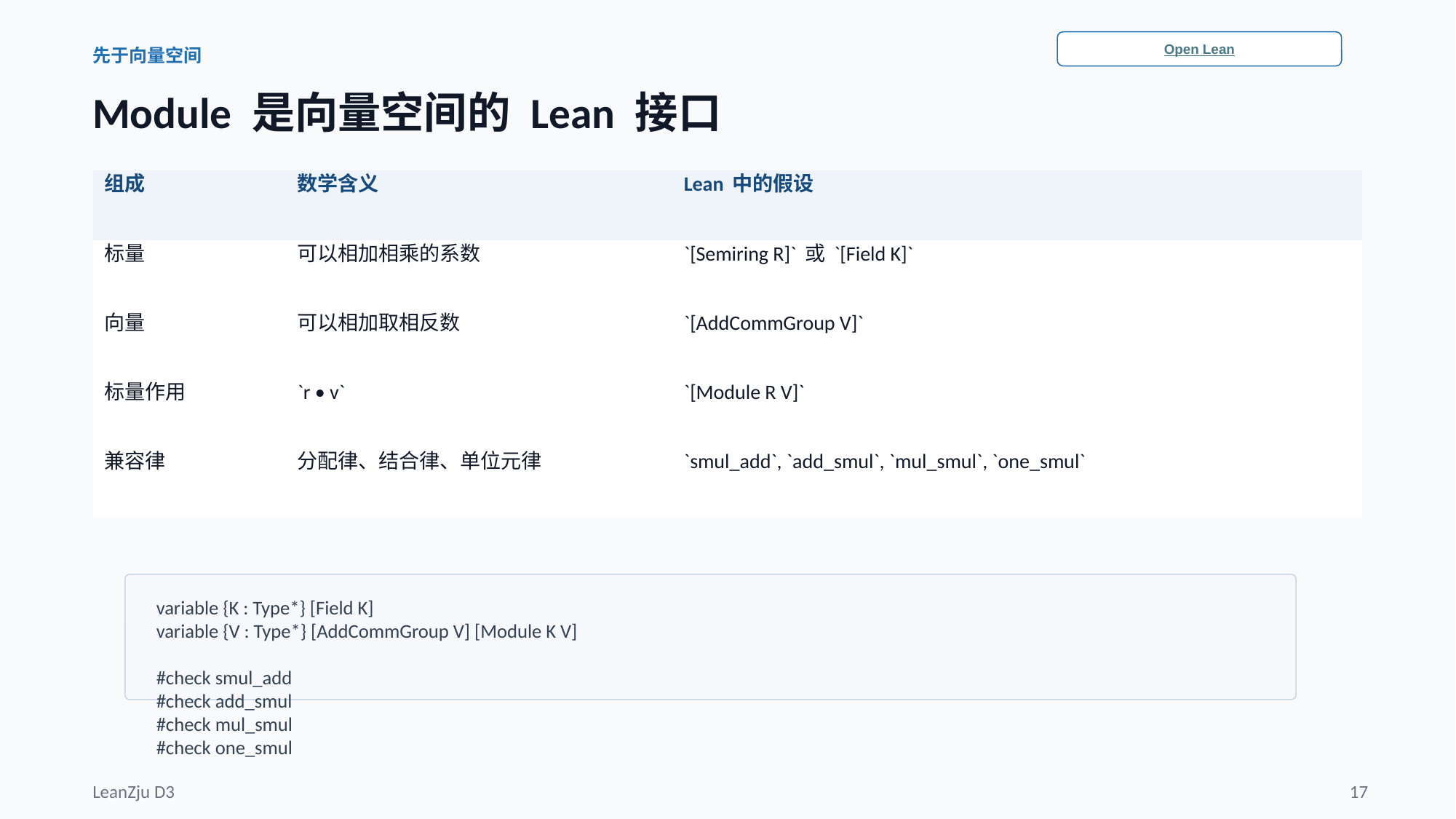

Open Lean
先于向量空间
Module 是向量空间的 Lean 接口
| 组成 | 数学含义 | Lean 中的假设 |
| --- | --- | --- |
| 标量 | 可以相加相乘的系数 | `[Semiring R]` 或 `[Field K]` |
| 向量 | 可以相加取相反数 | `[AddCommGroup V]` |
| 标量作用 | `r • v` | `[Module R V]` |
| 兼容律 | 分配律、结合律、单位元律 | `smul\_add`, `add\_smul`, `mul\_smul`, `one\_smul` |

variable {K : Type*} [Field K]
variable {V : Type*} [AddCommGroup V] [Module K V]

#check smul_add
#check add_smul
#check mul_smul
#check one_smul
LeanZju D3
17